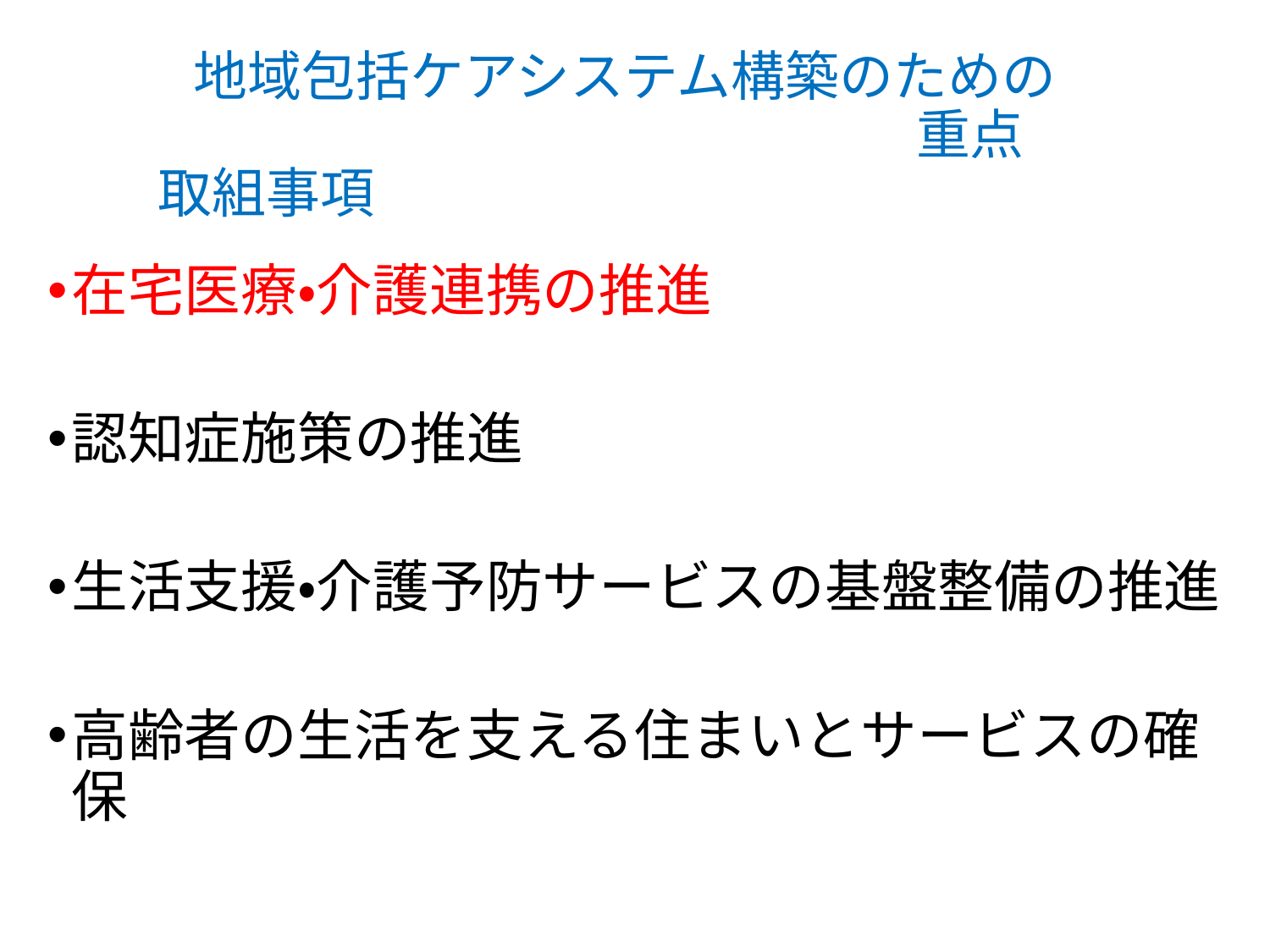

# 地域包括ケアシステム構築のための 　　　　　　　　　　　　　　重点取組事項
在宅医療・介護連携の推進

認知症施策の推進

生活支援・介護予防サービスの基盤整備の推進

高齢者の生活を支える住まいとサービスの確保